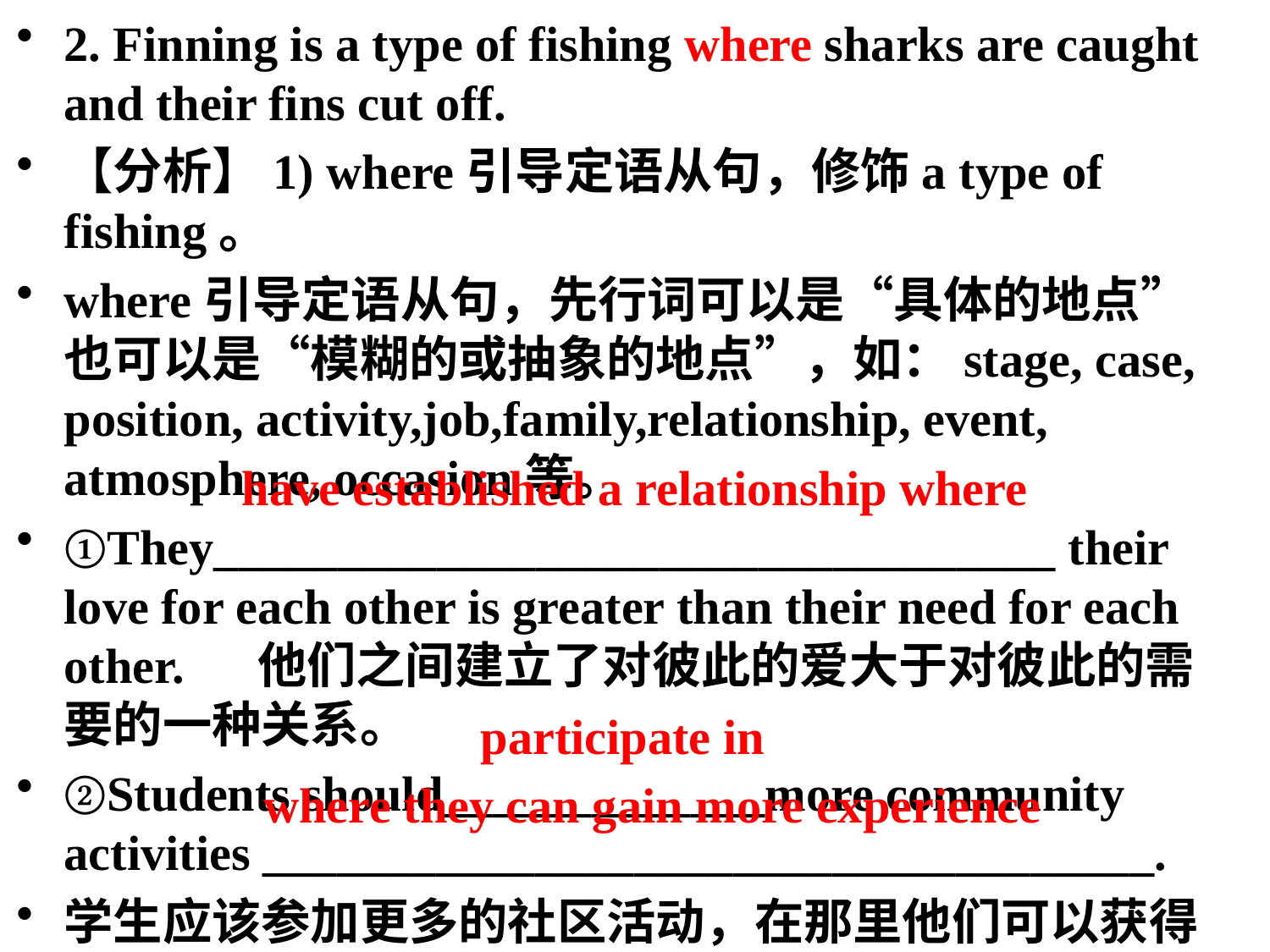

2. Finning is a type of fishing where sharks are caught and their fins cut off.
【分析】1) where引导定语从句，修饰a type of fishing。
where引导定语从句，先行词可以是“具体的地点”也可以是“模糊的或抽象的地点”，如：stage, case, position, activity,job,family,relationship, event, atmosphere, occasion等。
①They__________________________________ their love for each other is greater than their need for each other.     他们之间建立了对彼此的爱大于对彼此的需要的一种关系。
②Students should_____________more community activities ____________________________________.
学生应该参加更多的社区活动，在那里他们可以获得更多的经验。
have established a relationship where
participate in
where they can gain more experience